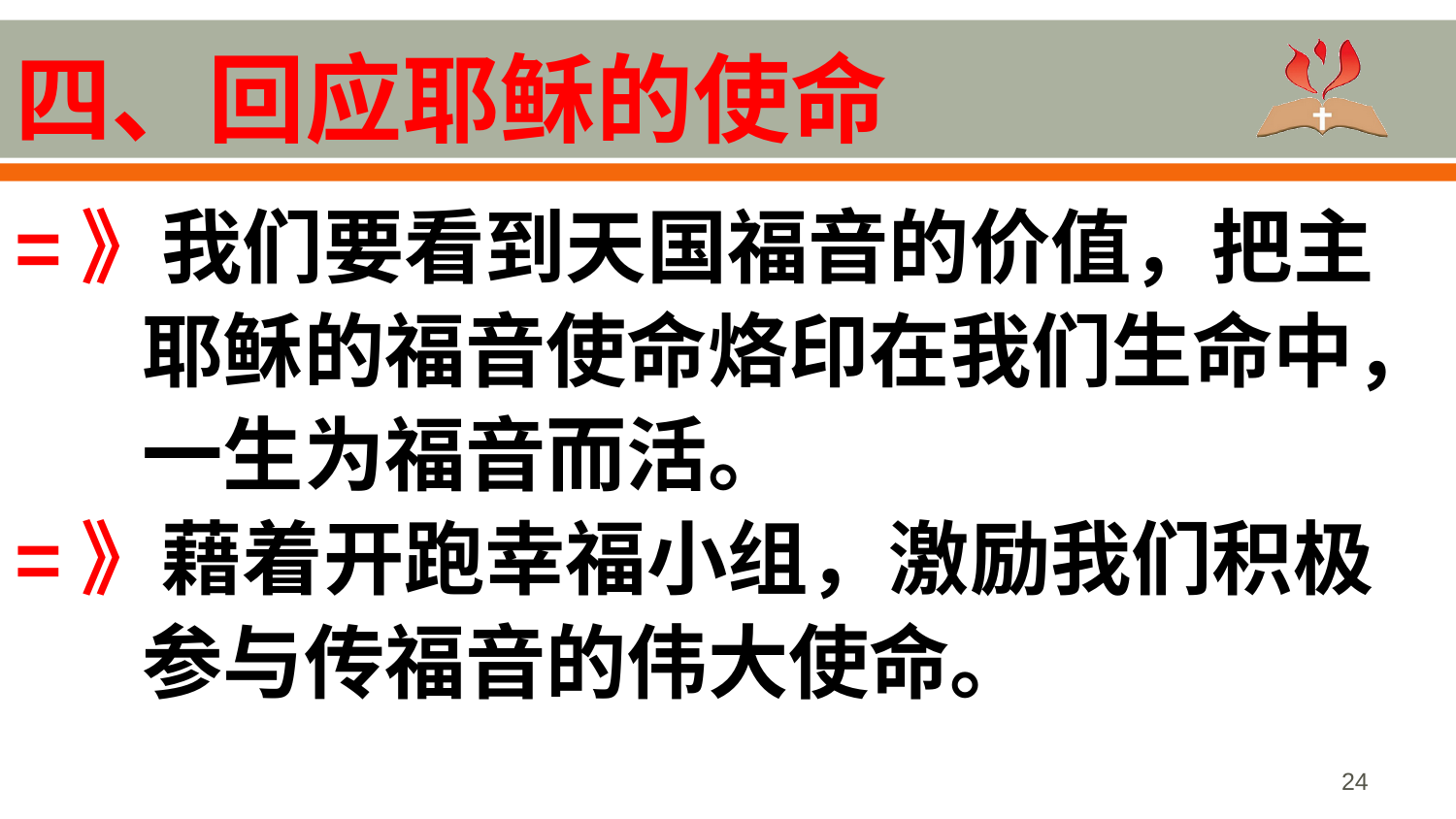

# 四、回应耶稣的使命
=》我们要看到天国福音的价值，把主耶稣的福音使命烙印在我们生命中，一生为福音而活。
=》藉着开跑幸福小组，激励我们积极参与传福音的伟大使命。
24